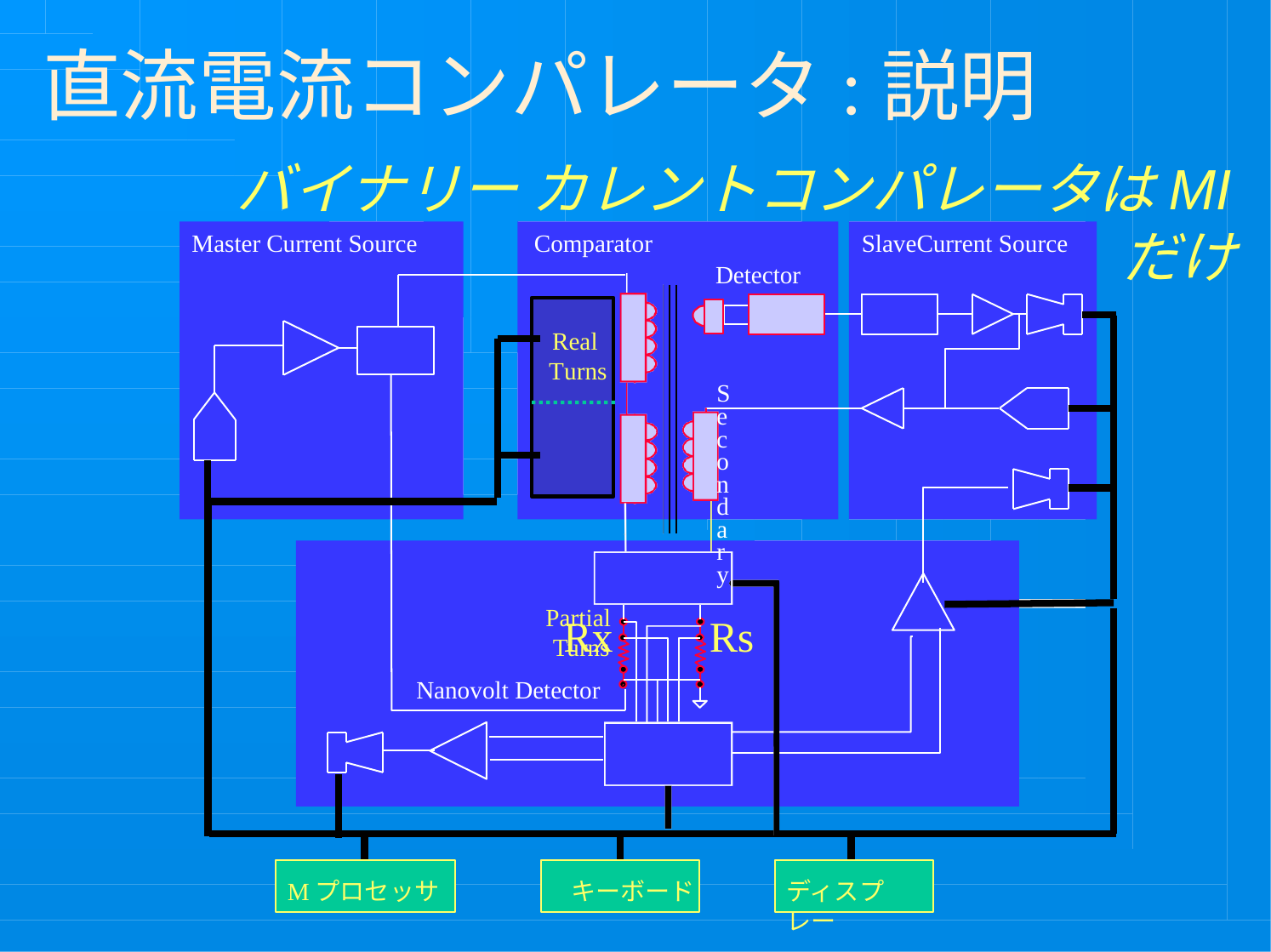

# 直流電流コンパレータ:説明

バイナリー カレントコンパレータはMIだけ

Master Current Source
Comparator
SlaveCurrent Source

Detector

Real  Turns
Secondary
Partial  Turns

Rx
Rs

Nanovolt Detector

Μプロセッサ
キーボード
ディスプレー